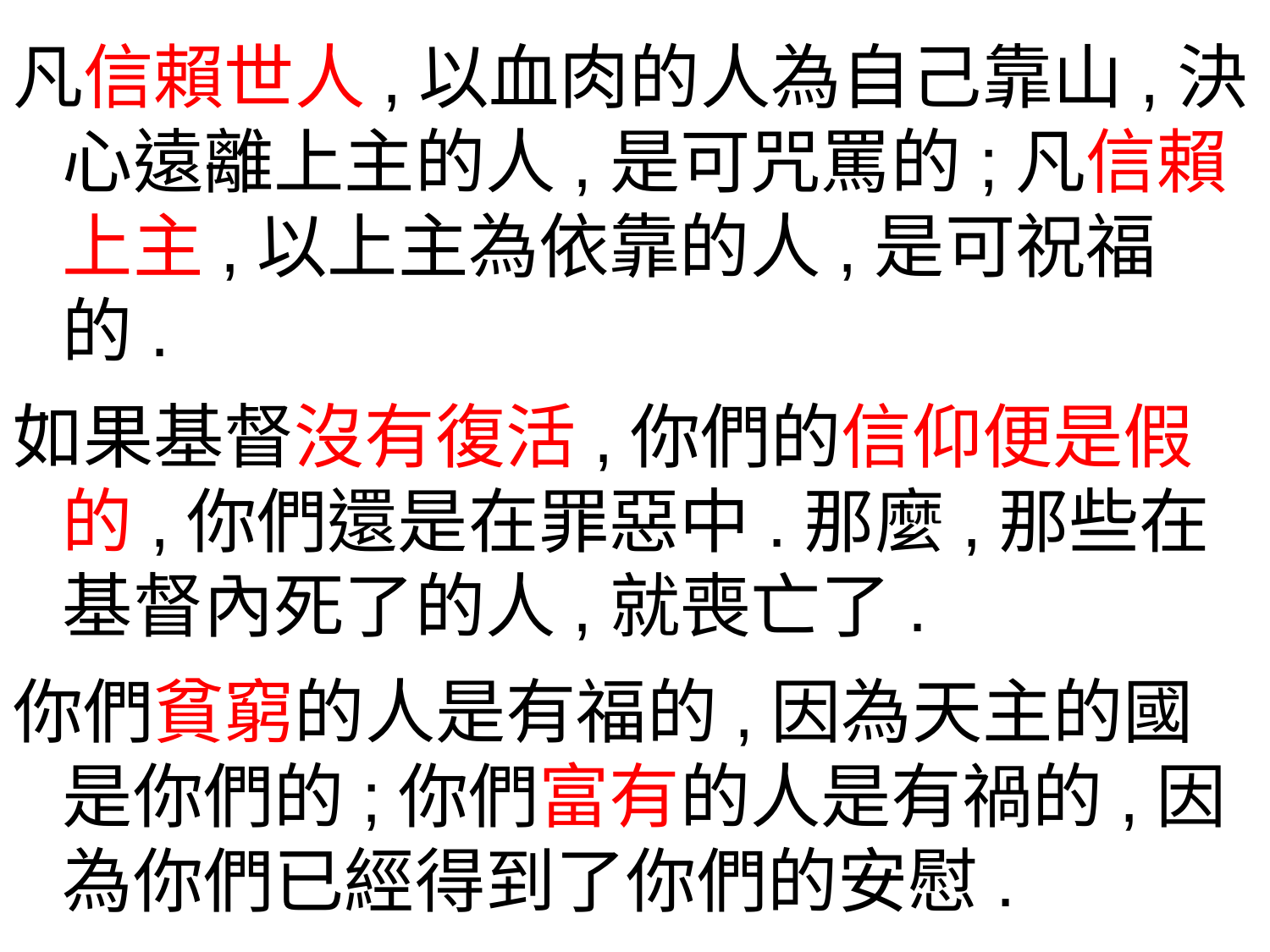

凡信賴世人,以血肉的人為自己靠山,決心遠離上主的人,是可咒罵的;凡信賴上主,以上主為依靠的人,是可祝福的.
如果基督沒有復活,你們的信仰便是假的,你們還是在罪惡中.那麼,那些在基督內死了的人,就喪亡了.
你們貧窮的人是有福的,因為天主的國是你們的;你們富有的人是有禍的,因為你們已經得到了你們的安慰.